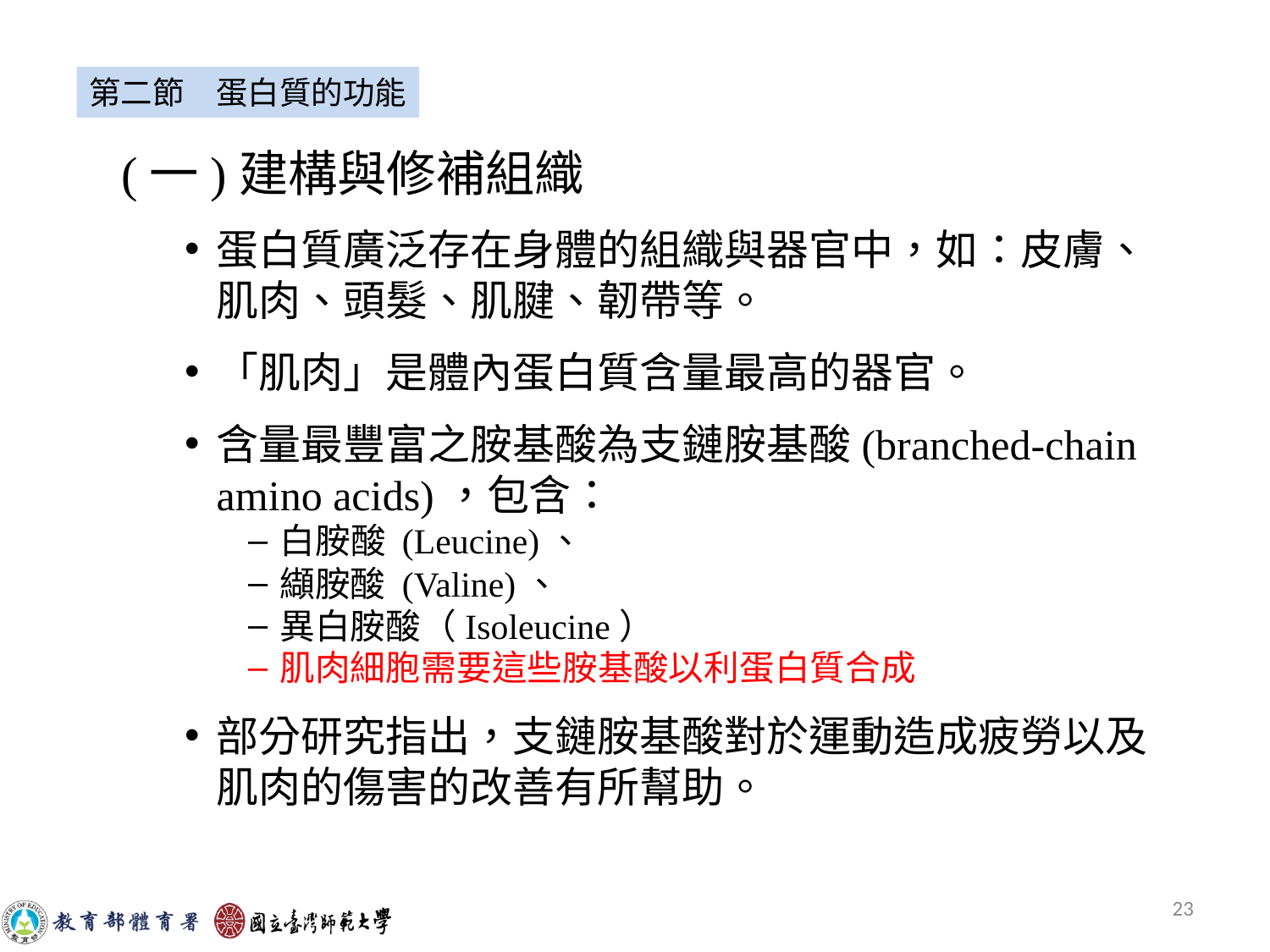

#
第二節　蛋白質的功能
(一)建構與修補組織
蛋白質廣泛存在身體的組織與器官中，如：皮膚、肌肉、頭髮、肌腱、韌帶等。
「肌肉」是體內蛋白質含量最高的器官。
含量最豐富之胺基酸為支鏈胺基酸(branched-chain amino acids)，包含：
白胺酸 (Leucine)、
纈胺酸 (Valine)、
異白胺酸（Isoleucine）
肌肉細胞需要這些胺基酸以利蛋白質合成
部分研究指出，支鏈胺基酸對於運動造成疲勞以及肌肉的傷害的改善有所幫助。

23